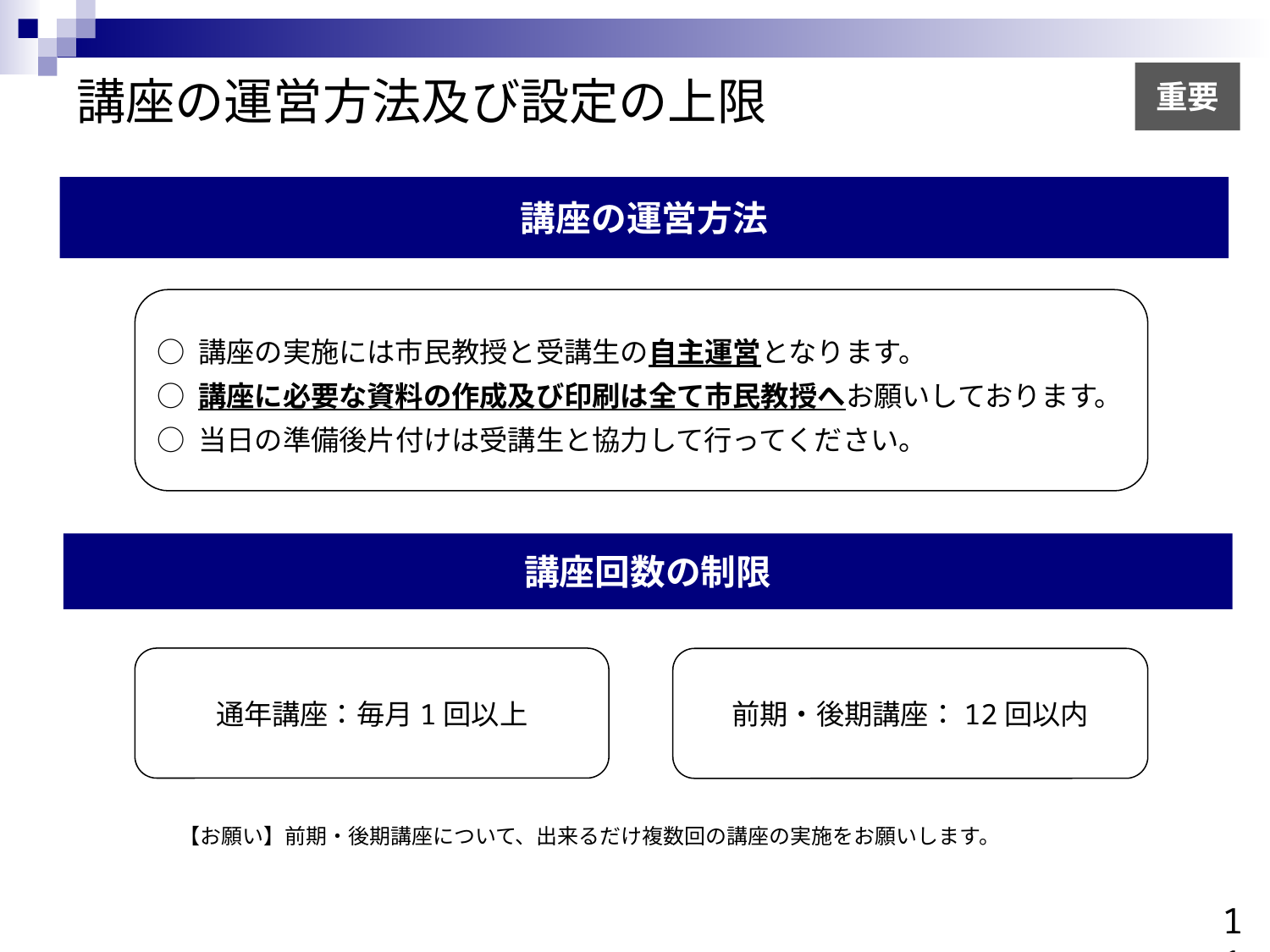

重要
# 講座の運営方法及び設定の上限
講座の運営方法
○ 講座の実施には市民教授と受講生の自主運営となります。
○ 講座に必要な資料の作成及び印刷は全て市民教授へお願いしております。
○ 当日の準備後片付けは受講生と協力して行ってください。
講座回数の制限
通年講座：毎月1回以上
前期・後期講座：12回以内
【お願い】前期・後期講座について、出来るだけ複数回の講座の実施をお願いします。
11